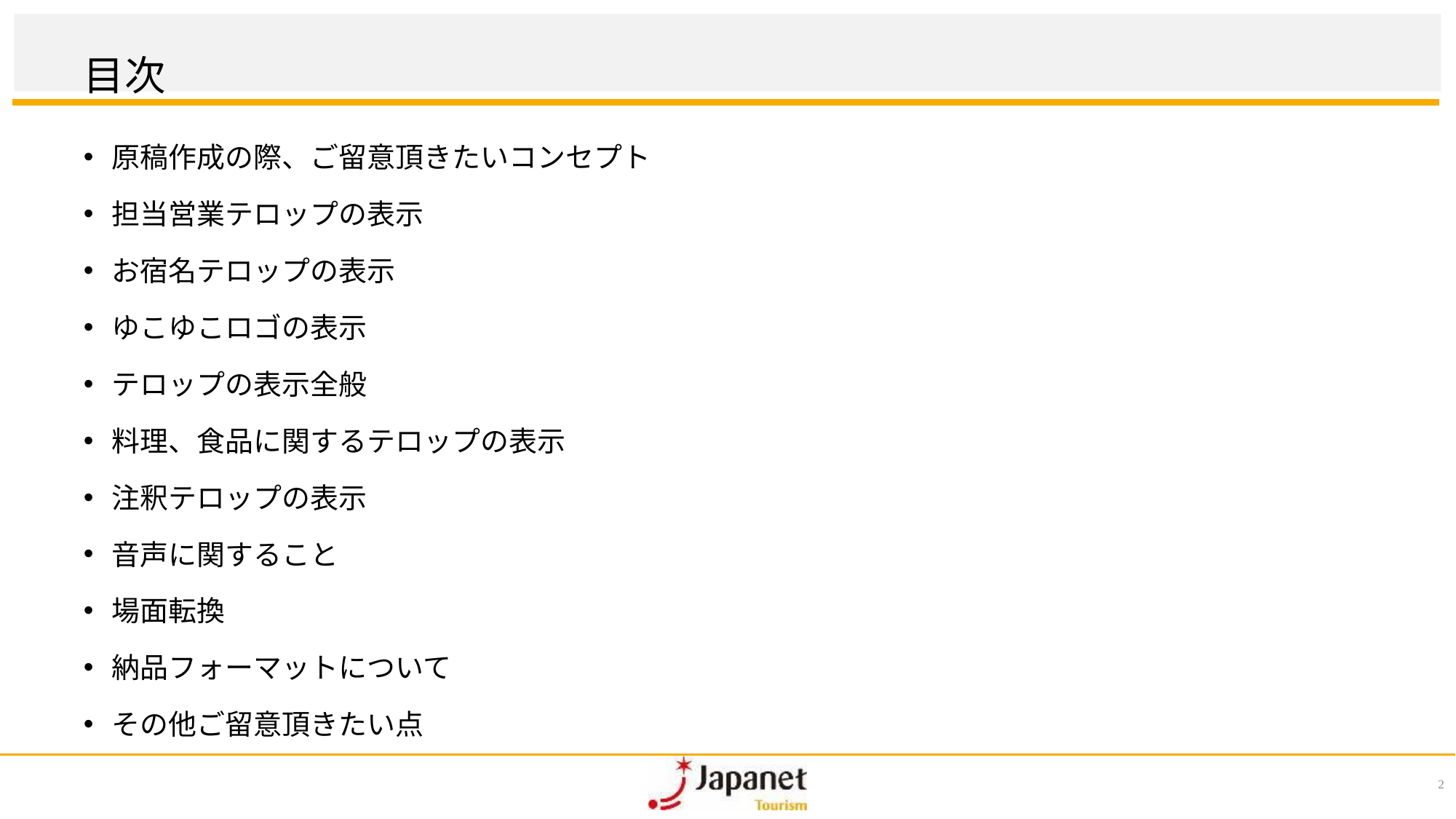

# 目次
原稿作成の際、ご留意頂きたいコンセプト
担当営業テロップの表示
お宿名テロップの表示
ゆこゆこロゴの表示
テロップの表示全般
料理、食品に関するテロップの表示
注釈テロップの表示
音声に関すること
場面転換
納品フォーマットについて
その他ご留意頂きたい点
2